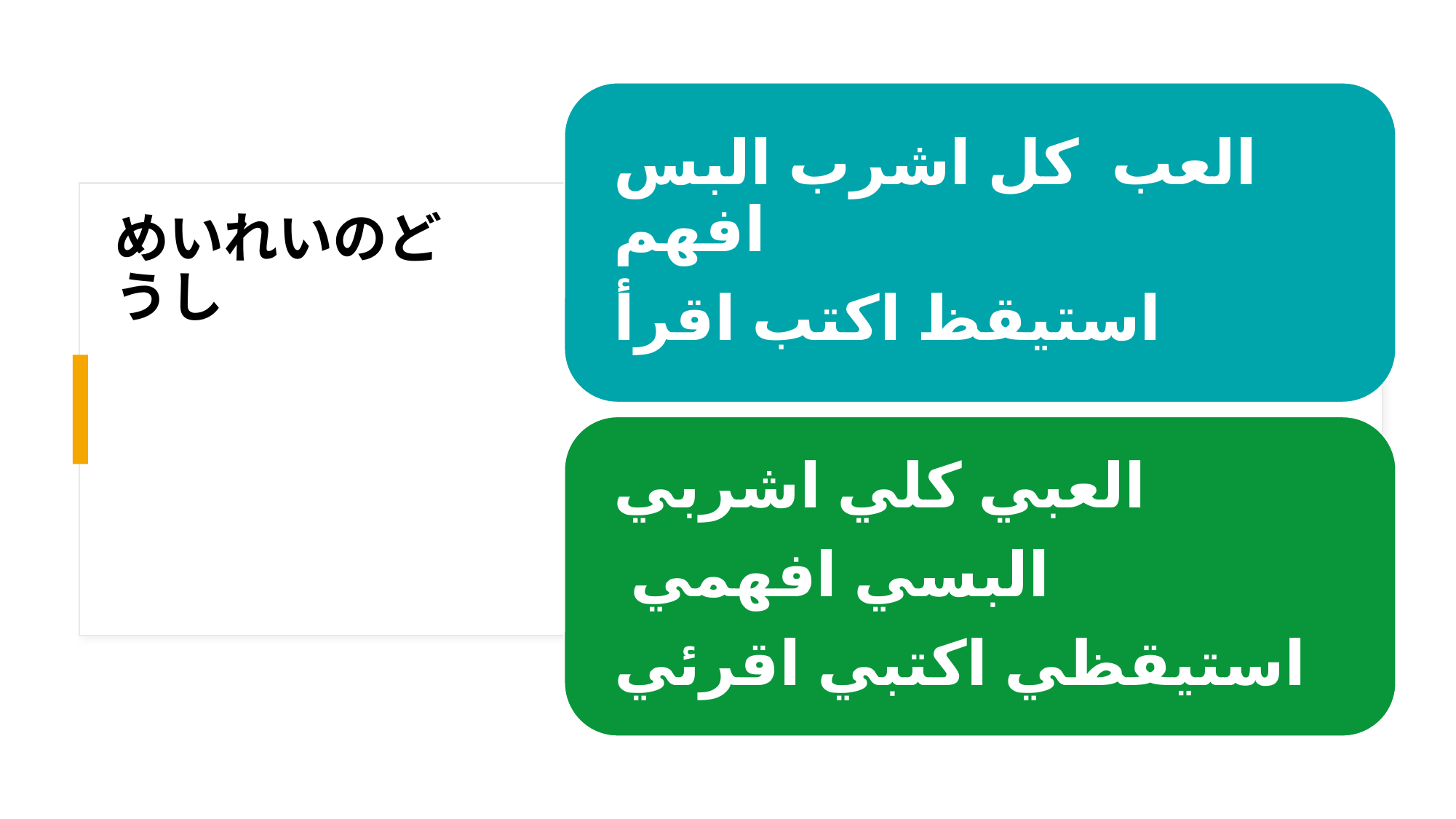

العب  كل اشرب البس افهم
استيقظ اكتب اقرأ
العبي كلي اشربي
 البسي افهمي
استيقظي اكتبي اقرئي
# めいれいのどうし